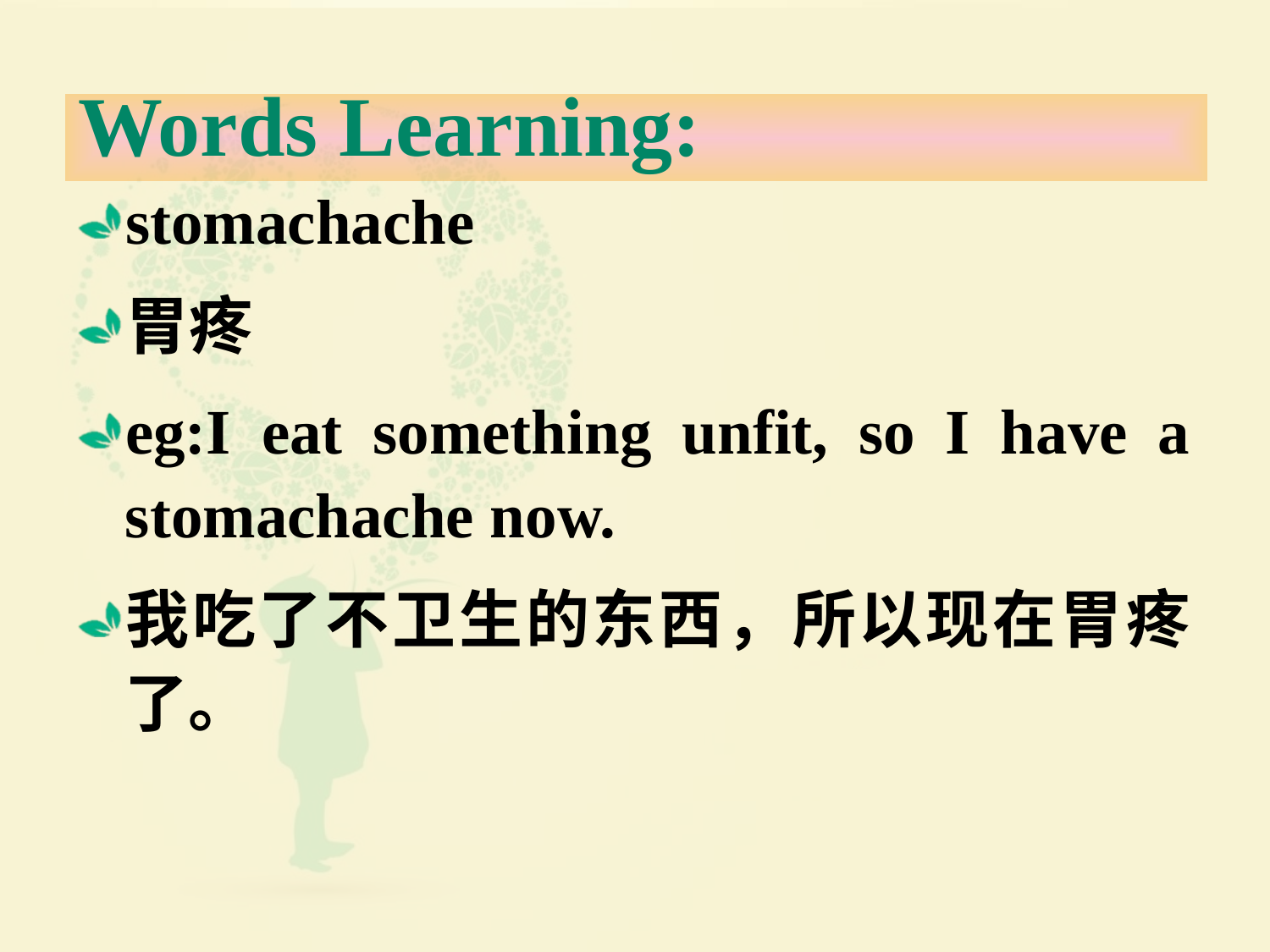

# Words Learning:
stomachache
胃疼
eg:I eat something unfit, so I have a stomachache now.
我吃了不卫生的东西，所以现在胃疼了。